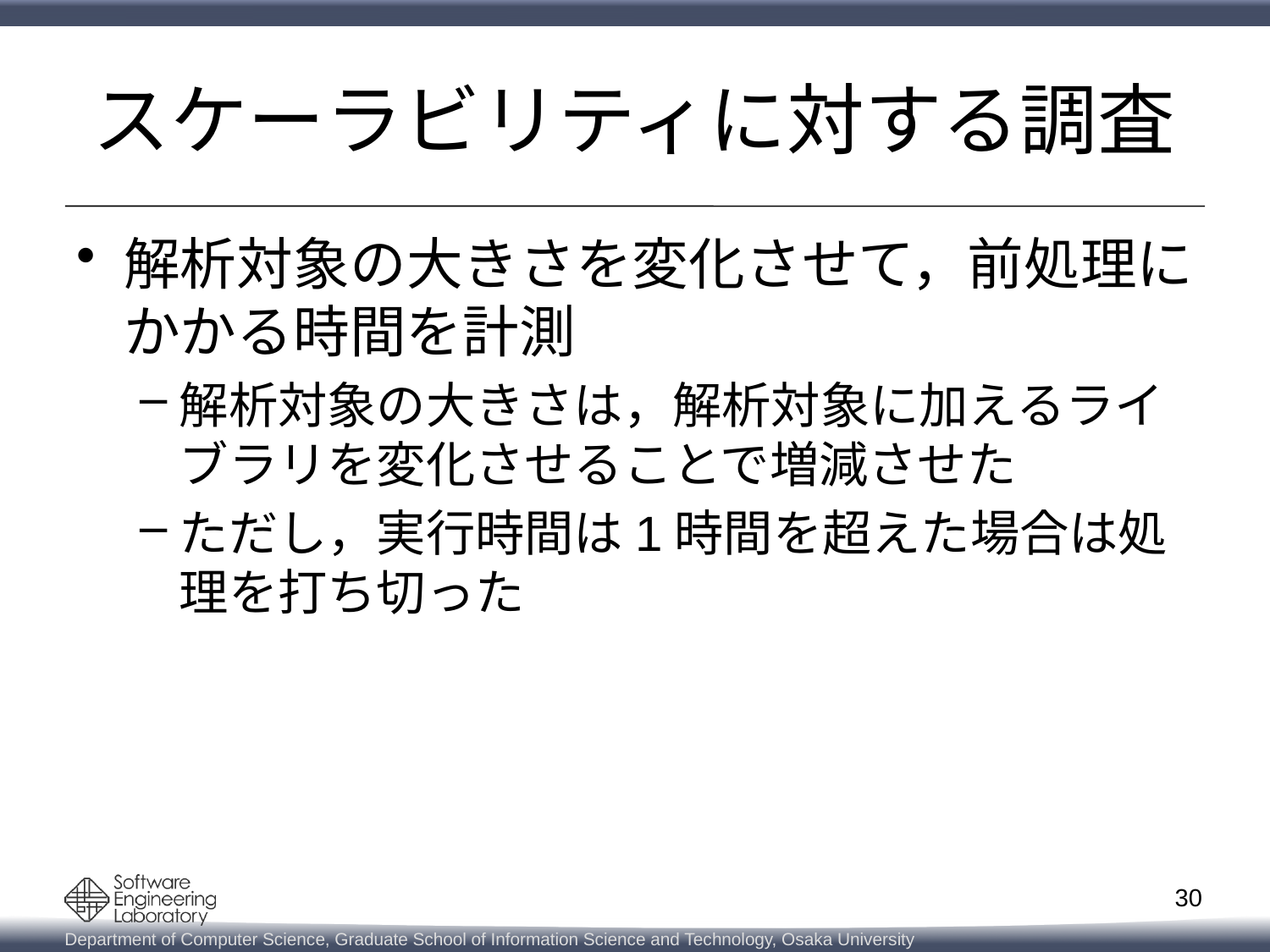

# スケーラビリティに対する調査
解析対象の大きさを変化させて，前処理にかかる時間を計測
解析対象の大きさは，解析対象に加えるライブラリを変化させることで増減させた
ただし，実行時間は1時間を超えた場合は処理を打ち切った
30